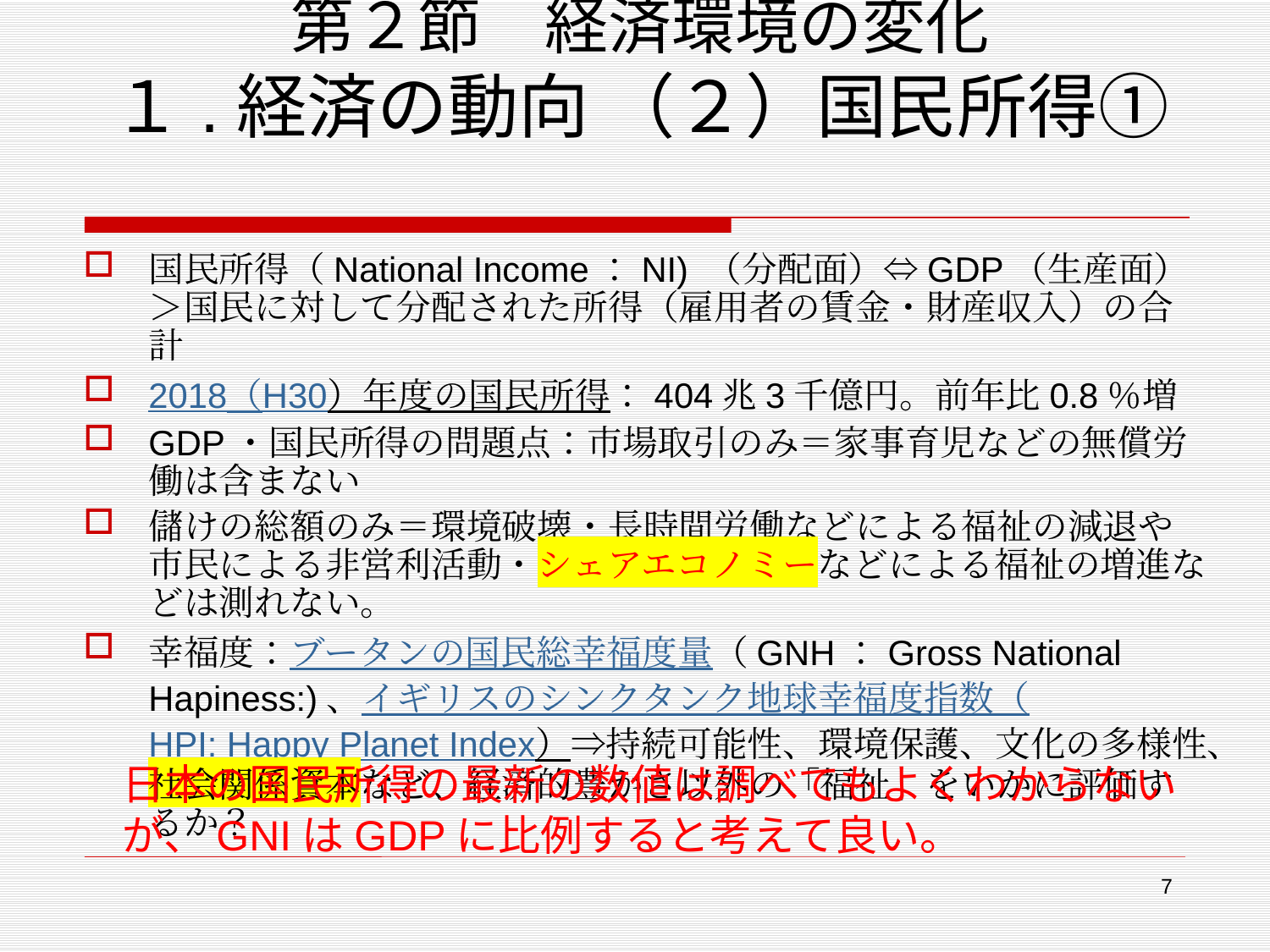

# 第２節　経済環境の変化 １.経済の動向 （２）国民所得①
国民所得（National Income：NI) （分配面）⇔GDP（生産面）＞国民に対して分配された所得（雇用者の賃金・財産収入）の合計
2018（H30）年度の国民所得：404兆3千億円。前年比0.8％増
GDP・国民所得の問題点：市場取引のみ＝家事育児などの無償労働は含まない
儲けの総額のみ＝環境破壊・長時間労働などによる福祉の減退や市民による非営利活動・シェアエコノミーなどによる福祉の増進などは測れない。
幸福度：ブータンの国民総幸福度量（GNH：Gross National Hapiness:)、イギリスのシンクタンク地球幸福度指数（HPI: Happy Planet Index）⇒持続可能性、環境保護、文化の多様性、社会関係資本など、経済的豊かさ以外の「福祉」をいかに評価するか？

日本の国民所得の最新の数値は調べてもよくわからないが、GNIはGDPに比例すると考えて良い。
7